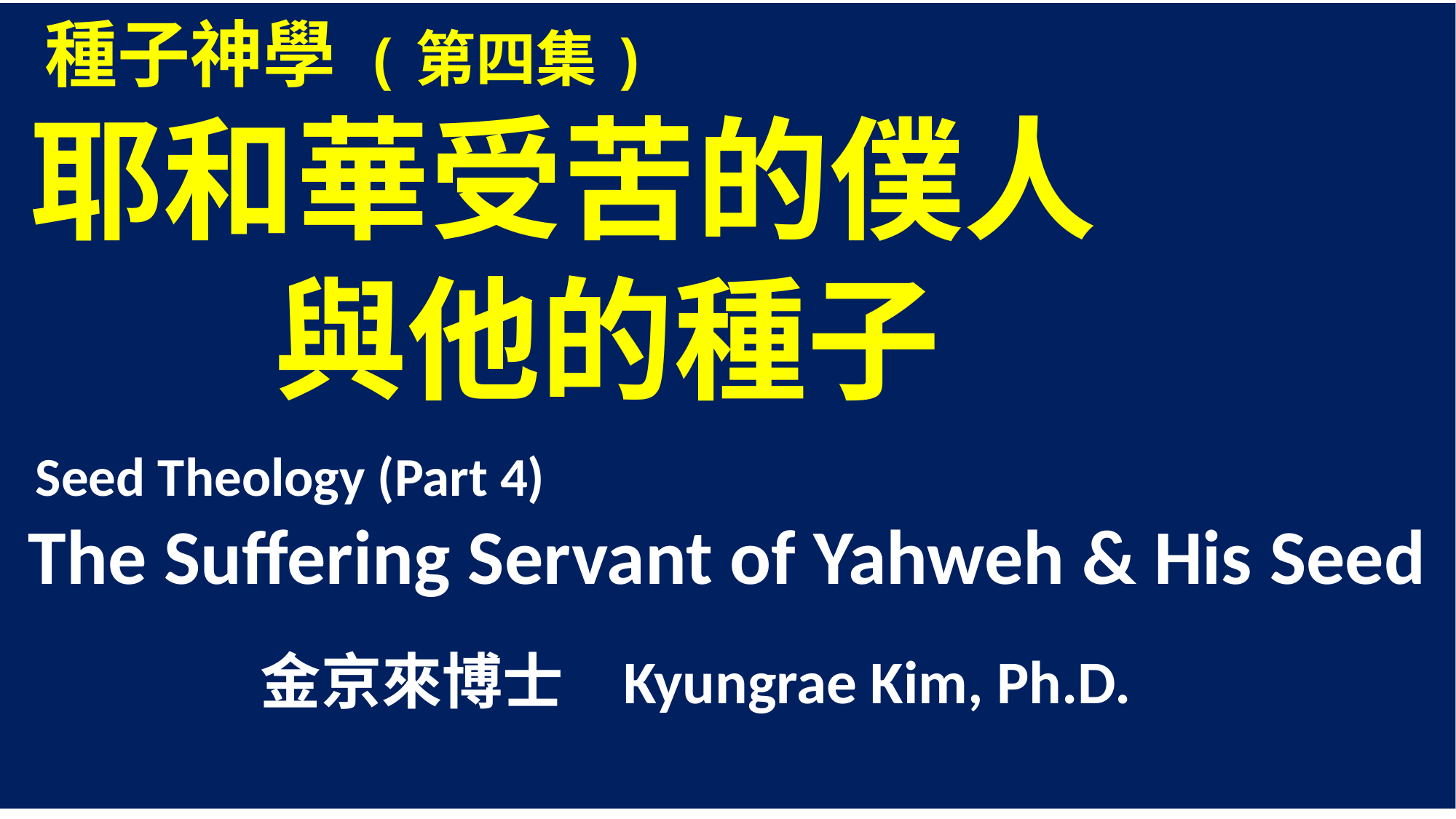

種子神學 (第四集)
  耶和華受苦的僕人
                                     與他的種子

  Seed Theology (Part 4)
 The Suffering Servant of Yahweh & His Seed

                 金京來博士   Kyungrae Kim, Ph.D.